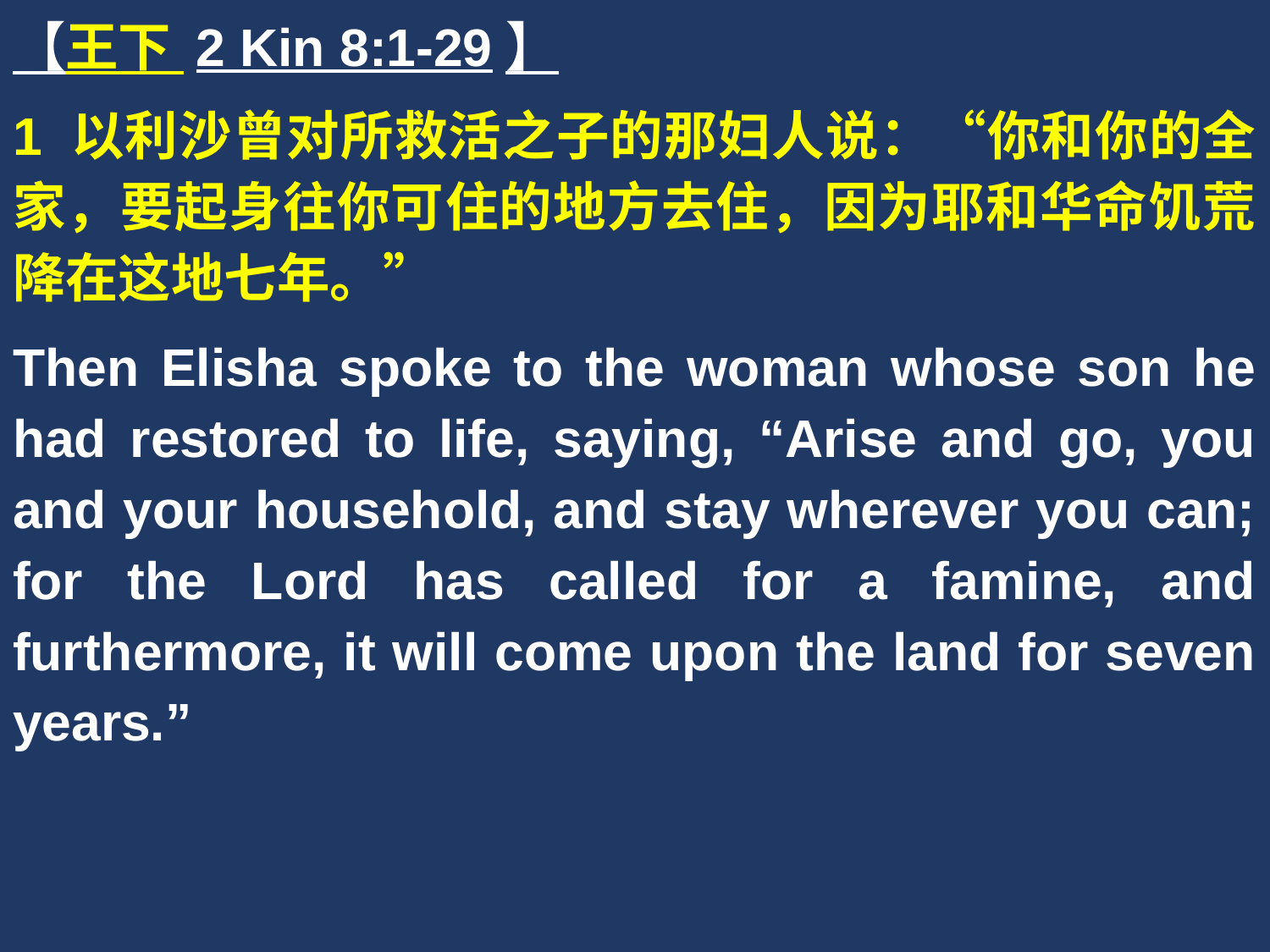

【王下 2 Kin 8:1-29】
1 以利沙曾对所救活之子的那妇人说：“你和你的全家，要起身往你可住的地方去住，因为耶和华命饥荒降在这地七年。”
Then Elisha spoke to the woman whose son he had restored to life, saying, “Arise and go, you and your household, and stay wherever you can; for the Lord has called for a famine, and furthermore, it will come upon the land for seven years.”